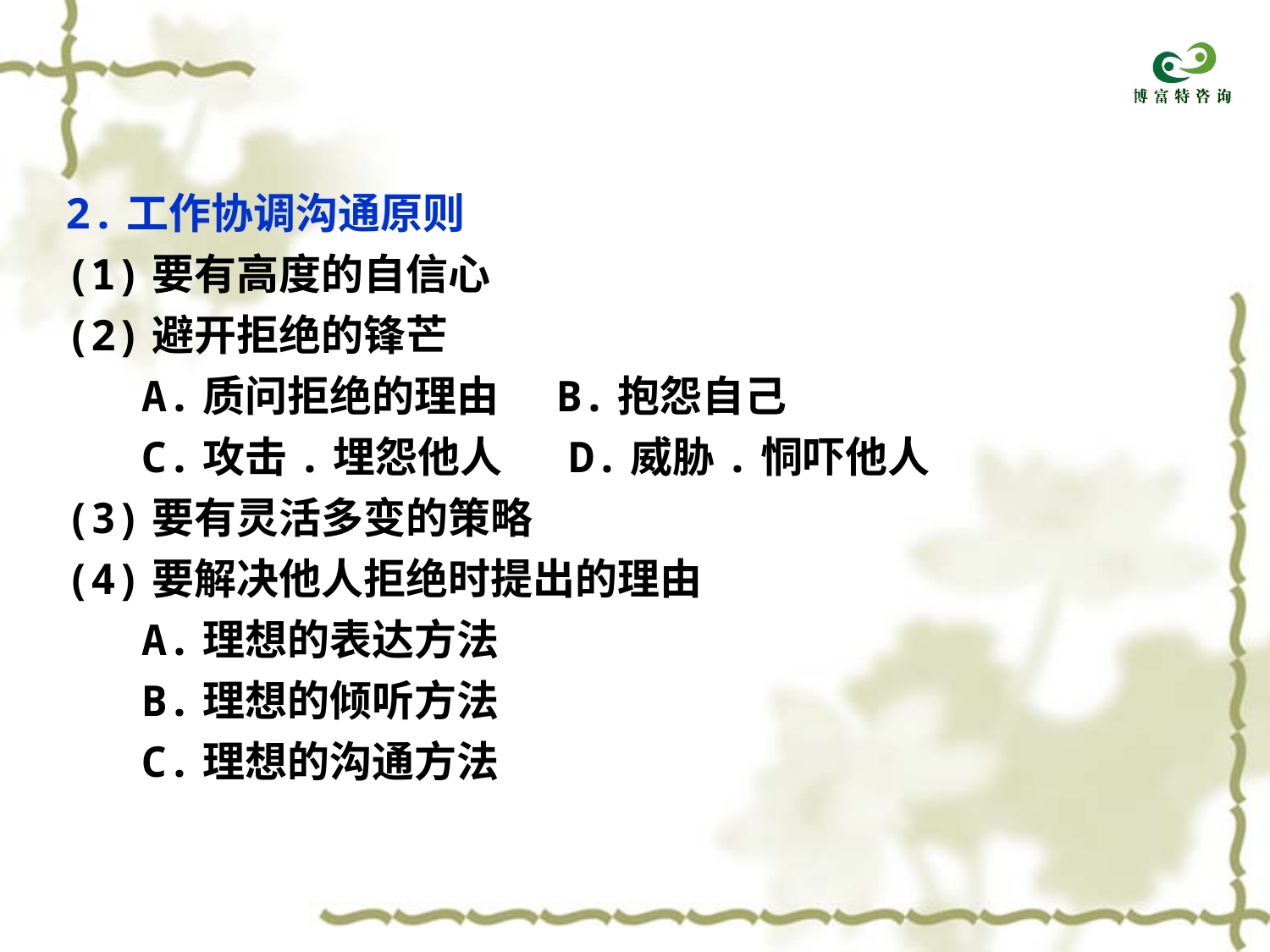

2.工作协调沟通原则
(1)要有高度的自信心
(2)避开拒绝的锋芒
   A.质问拒绝的理由     B.抱怨自己
   C.攻击.埋怨他人      D.威胁.恫吓他人
(3)要有灵活多变的策略
(4)要解决他人拒绝时提出的理由
   A.理想的表达方法
   B.理想的倾听方法
   C.理想的沟通方法